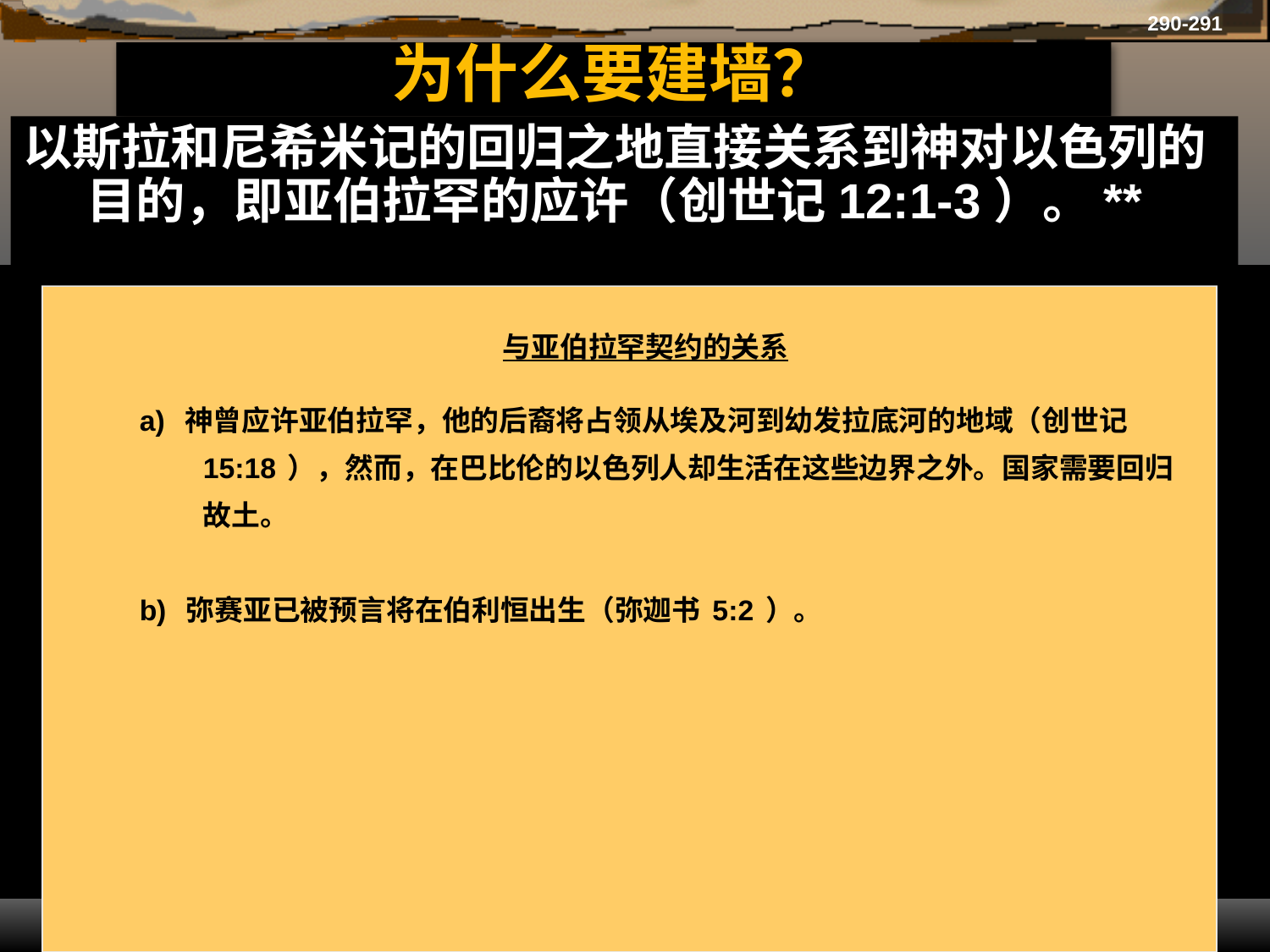

290-291
# 为什么要建墙？
以斯拉和尼希米记的回归之地直接关系到神对以色列的目的，即亚伯拉罕的应许（创世记12:1-3）。**

与亚伯拉罕契约的关系
a) 神曾应许亚伯拉罕，他的后裔将占领从埃及河到幼发拉底河的地域（创世记15:18），然而，在巴比伦的以色列人却生活在这些边界之外。国家需要回归故土。

b) 弥赛亚已被预言将在伯利恒出生（弥迦书5:2）。